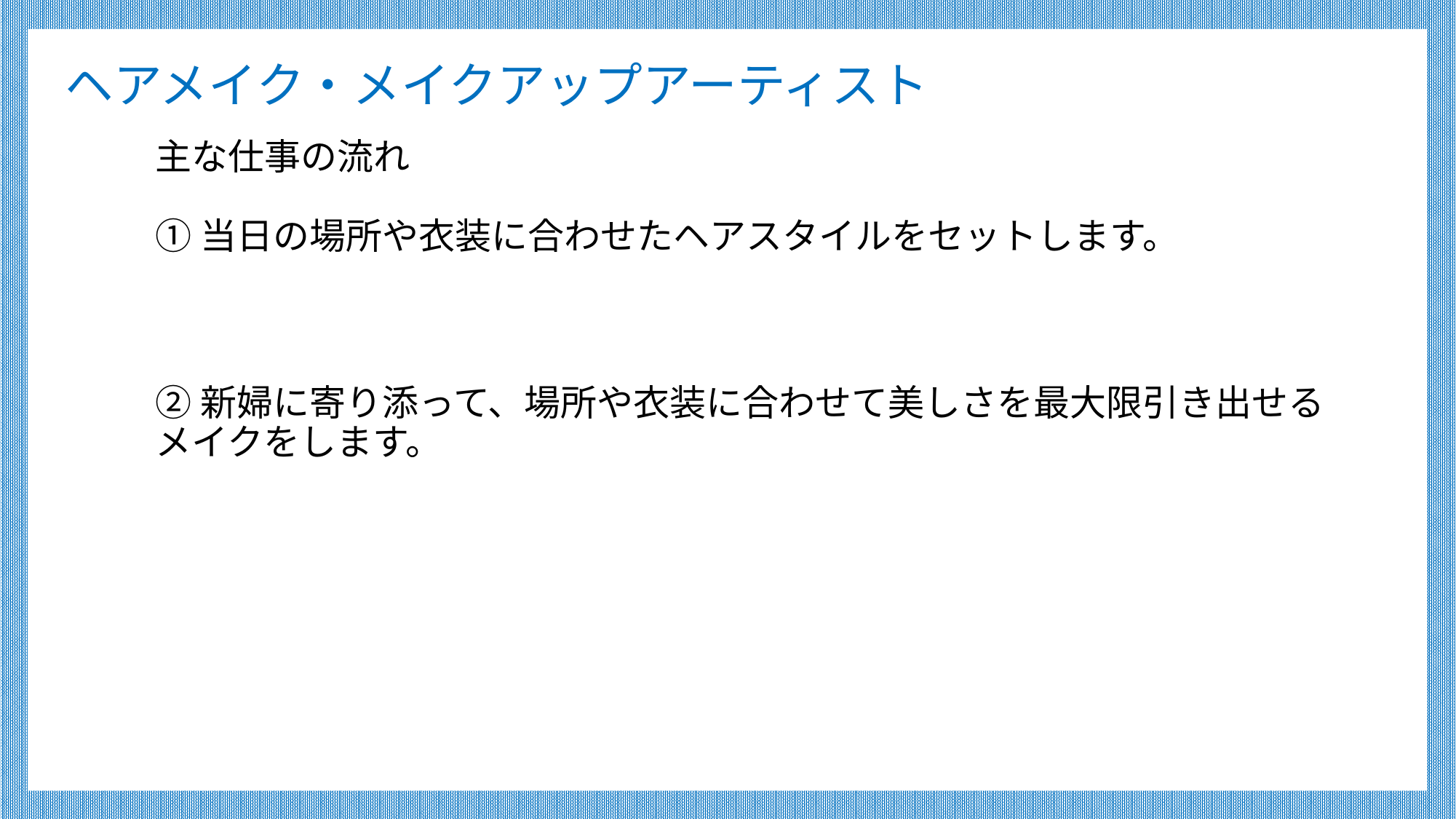

ヘアメイク・メイクアップアーティスト
主な仕事の流れ
①当日の場所や衣装に合わせたヘアスタイルをセットします。
②新婦に寄り添って、場所や衣装に合わせて美しさを最大限引き出せるメイクをします。